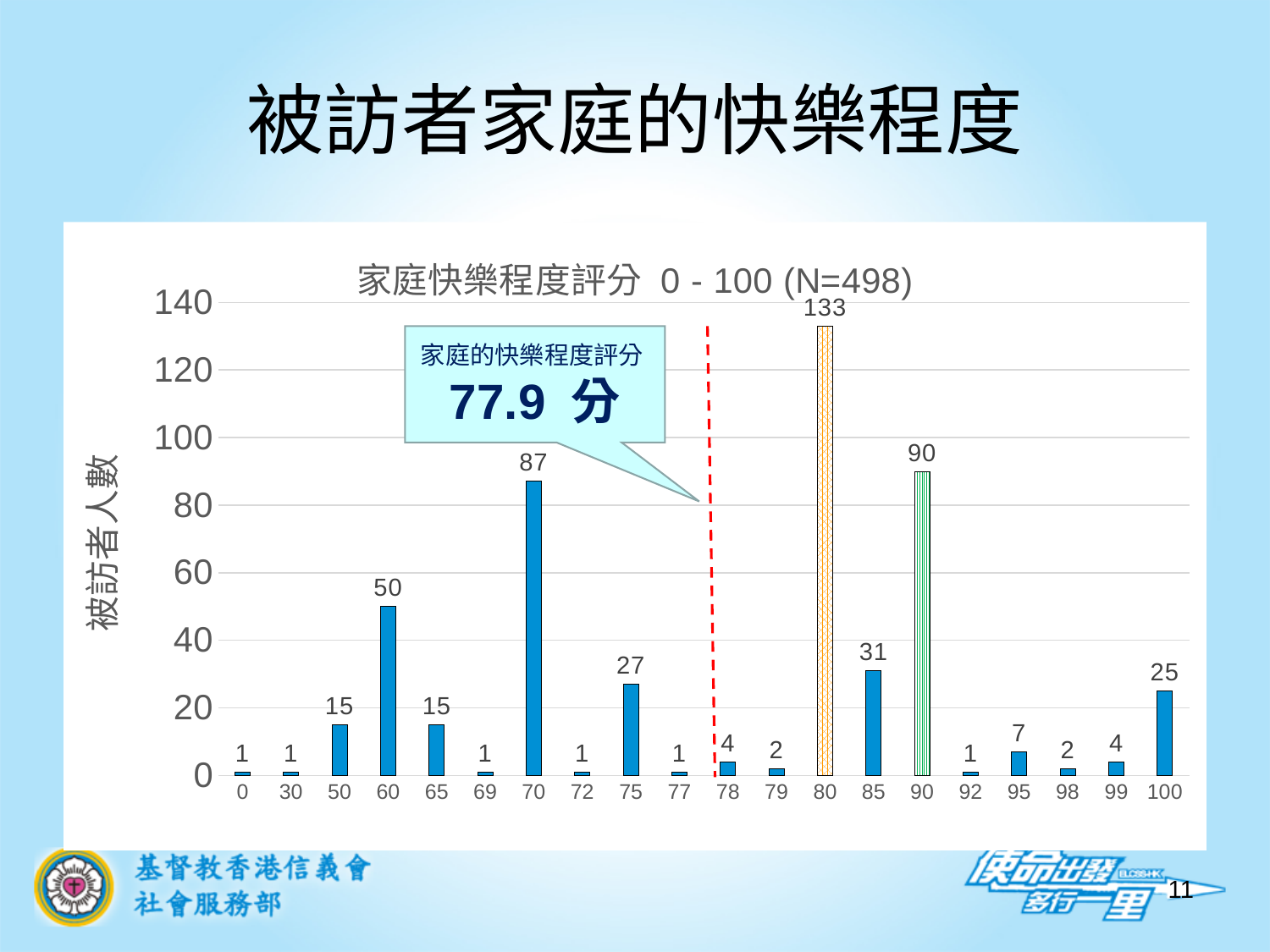

# 被訪者家庭的快樂程度

### Chart: 家庭快樂程度評分 0 - 100 (N=498)

| Category | Frequency |
|---|---|
| 0 | 1.0 |
| 30 | 1.0 |
| 50 | 15.0 |
| 60 | 50.0 |
| 65 | 15.0 |
| 69 | 1.0 |
| 70 | 87.0 |
| 72 | 1.0 |
| 75 | 27.0 |
| 77 | 1.0 |
| 78 | 4.0 |
| 79 | 2.0 |
| 80 | 133.0 |
| 85 | 31.0 |
| 90 | 90.0 |
| 92 | 1.0 |
| 95 | 7.0 |
| 98 | 2.0 |
| 99 | 4.0 |
| 100 | 25.0 |
家庭的快樂程度評分77.9 分
11